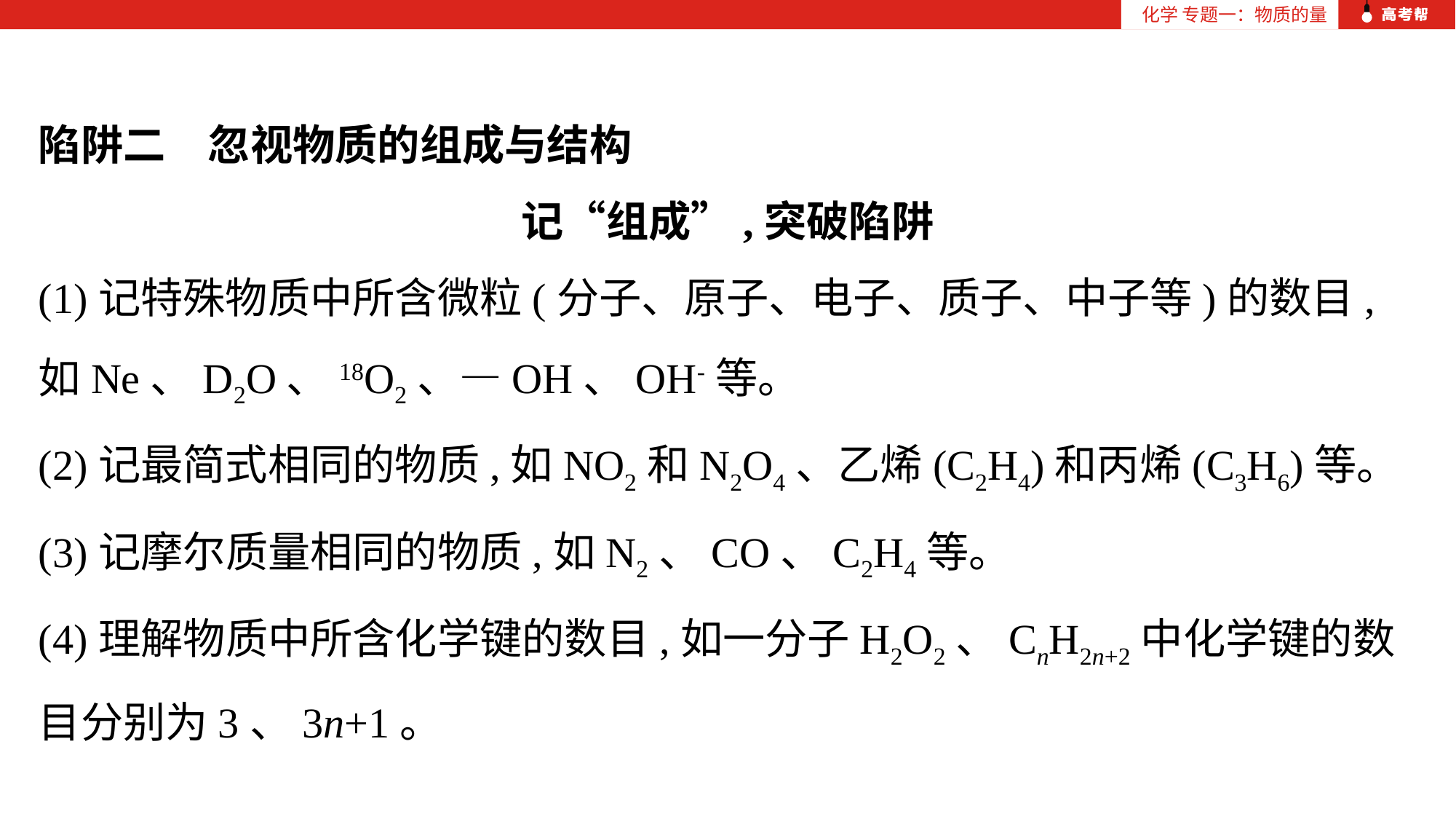

化学 专题一：物质的量
陷阱二　忽视物质的组成与结构
记“组成”,突破陷阱
(1)记特殊物质中所含微粒(分子、原子、电子、质子、中子等)的数目,如Ne、D2O、18O2、—OH、OH-等。
(2)记最简式相同的物质,如NO2和N2O4、乙烯(C2H4)和丙烯(C3H6)等。
(3)记摩尔质量相同的物质,如N2、CO、C2H4等。
(4)理解物质中所含化学键的数目,如一分子H2O2、CnH2n+2中化学键的数目分别为3、3n+1。